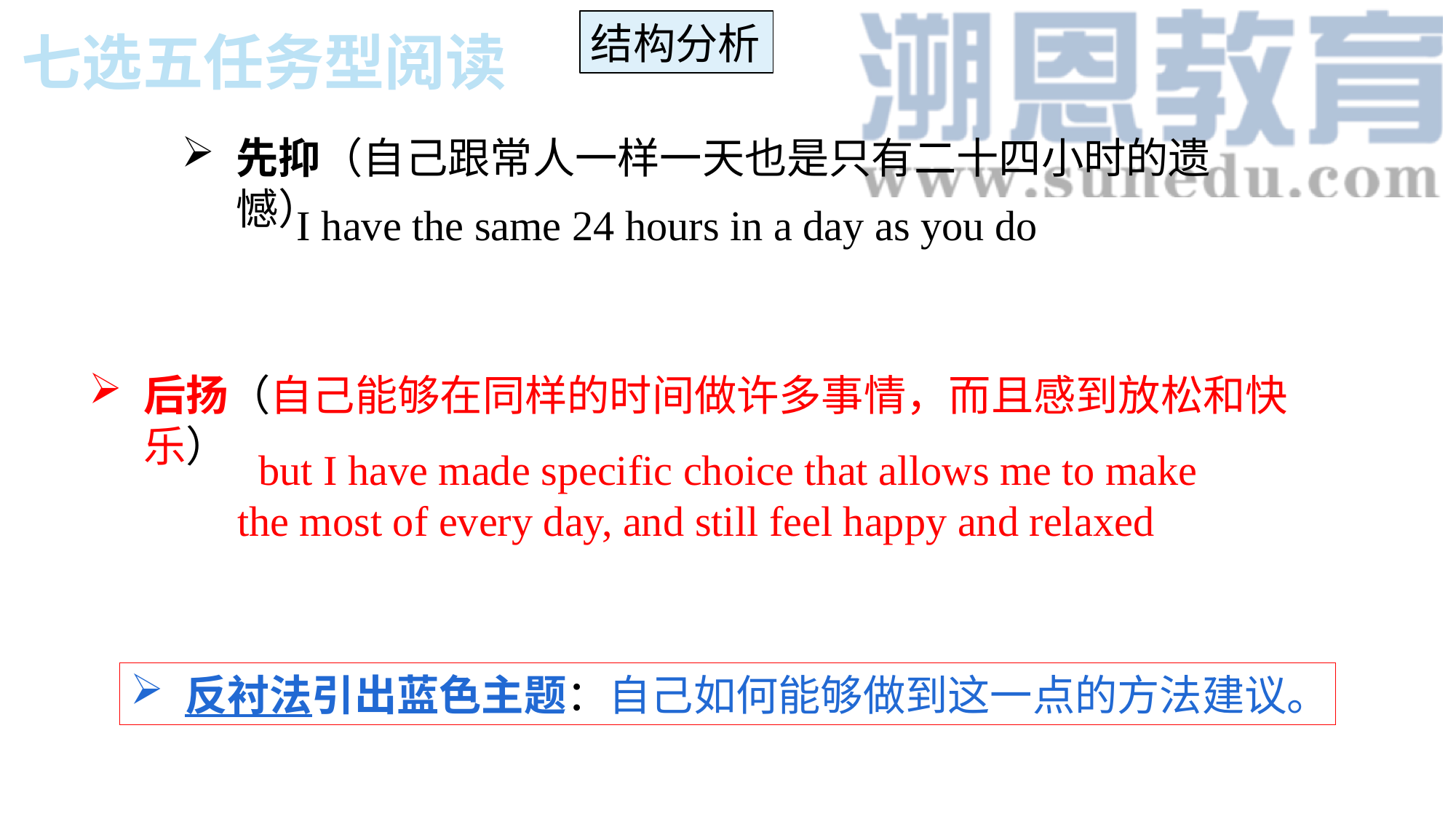

结构分析
七选五任务型阅读
先抑（自己跟常人一样一天也是只有二十四小时的遗憾）
I have the same 24 hours in a day as you do
后扬（自己能够在同样的时间做许多事情，而且感到放松和快乐）
  but I have made specific choice that allows me to make the most of every day, and still feel happy and relaxed
反衬法引出蓝色主题：自己如何能够做到这一点的方法建议。